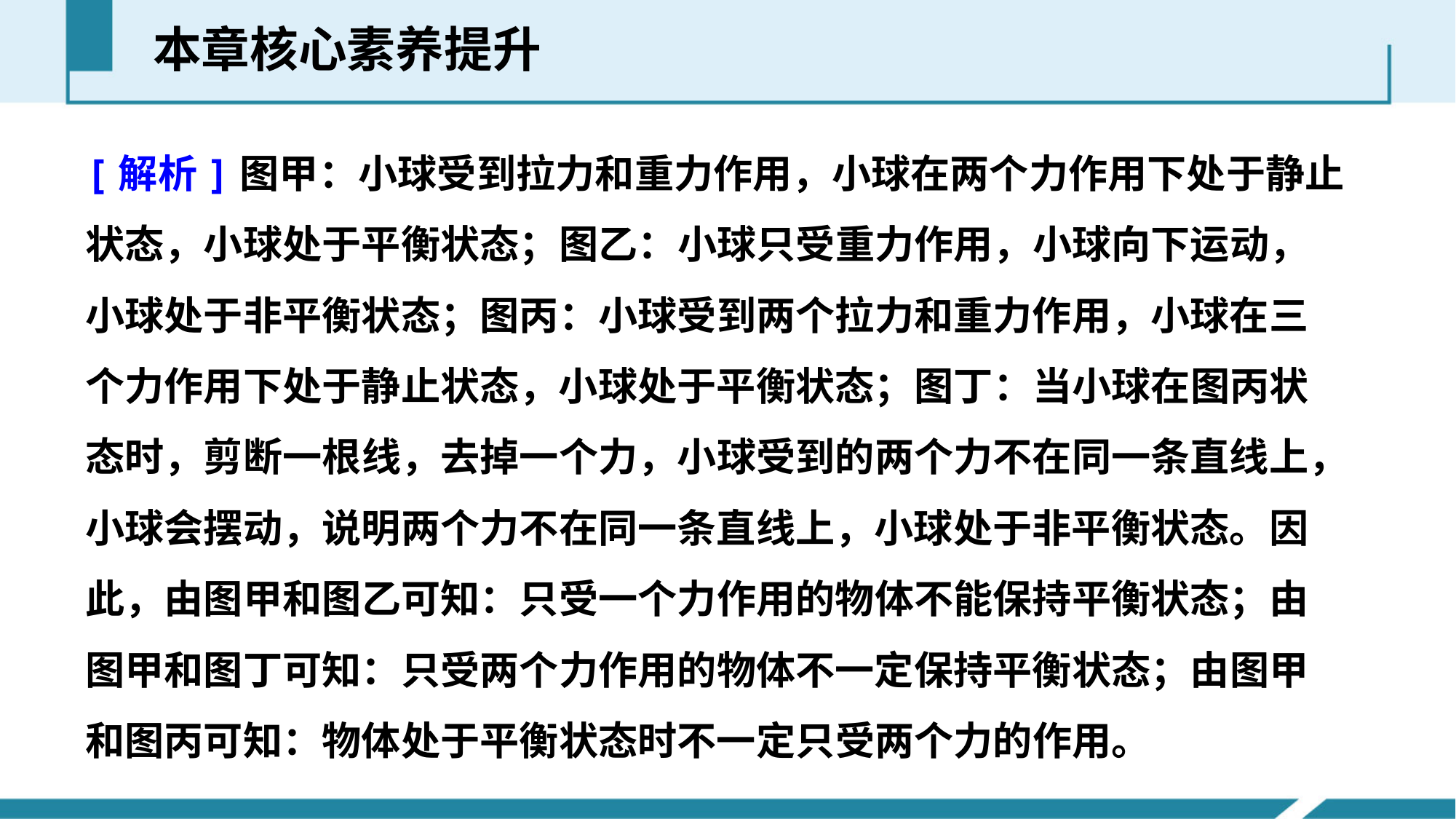

本章核心素养提升
[解析]图甲：小球受到拉力和重力作用，小球在两个力作用下处于静止状态，小球处于平衡状态；图乙：小球只受重力作用，小球向下运动，小球处于非平衡状态；图丙：小球受到两个拉力和重力作用，小球在三个力作用下处于静止状态，小球处于平衡状态；图丁：当小球在图丙状态时，剪断一根线，去掉一个力，小球受到的两个力不在同一条直线上，小球会摆动，说明两个力不在同一条直线上，小球处于非平衡状态。因此，由图甲和图乙可知：只受一个力作用的物体不能保持平衡状态；由图甲和图丁可知：只受两个力作用的物体不一定保持平衡状态；由图甲和图丙可知：物体处于平衡状态时不一定只受两个力的作用。